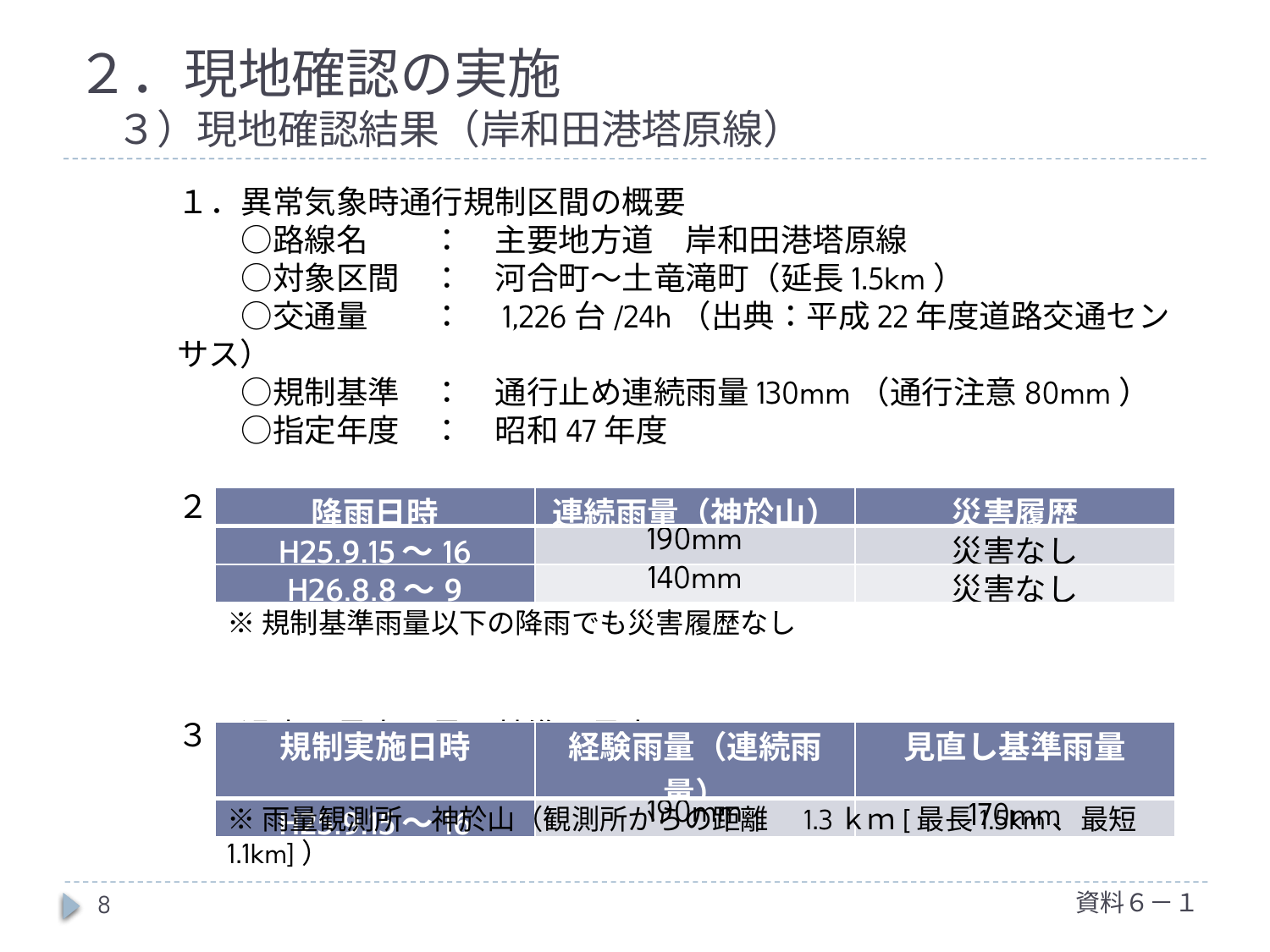

# ２．現地確認の実施 　３）現地確認結果（岸和田港塔原線）
１．異常気象時通行規制区間の概要
　　○路線名	：　主要地方道　岸和田港塔原線
　　○対象区間	：　河合町～土竜滝町（延長1.5km）
　　○交通量	：　1,226台/24h（出典：平成22年度道路交通センサス）
　　○規制基準	：　通行止め連続雨量130mm（通行注意80mm）
　　○指定年度	：　昭和47年度

２．過去の雨量履歴及び災害履歴

３．過去の最大雨量と基準の見直し

| 降雨日時 | 連続雨量（神於山） | 災害履歴 |
| --- | --- | --- |
| H25.9.15～16 | 190mm | 災害なし |
| H26.8.8～9 | 140mm | 災害なし |
※規制基準雨量以下の降雨でも災害履歴なし
| 規制実施日時 | 経験雨量（連続雨量） | 見直し基準雨量 |
| --- | --- | --- |
| H25.9.15～16 | 190mm | 170mm |
※雨量観測所　神於山（観測所からの距離　1.3ｋｍ[最長1.5km、最短1.1km]）
資料６－１
8